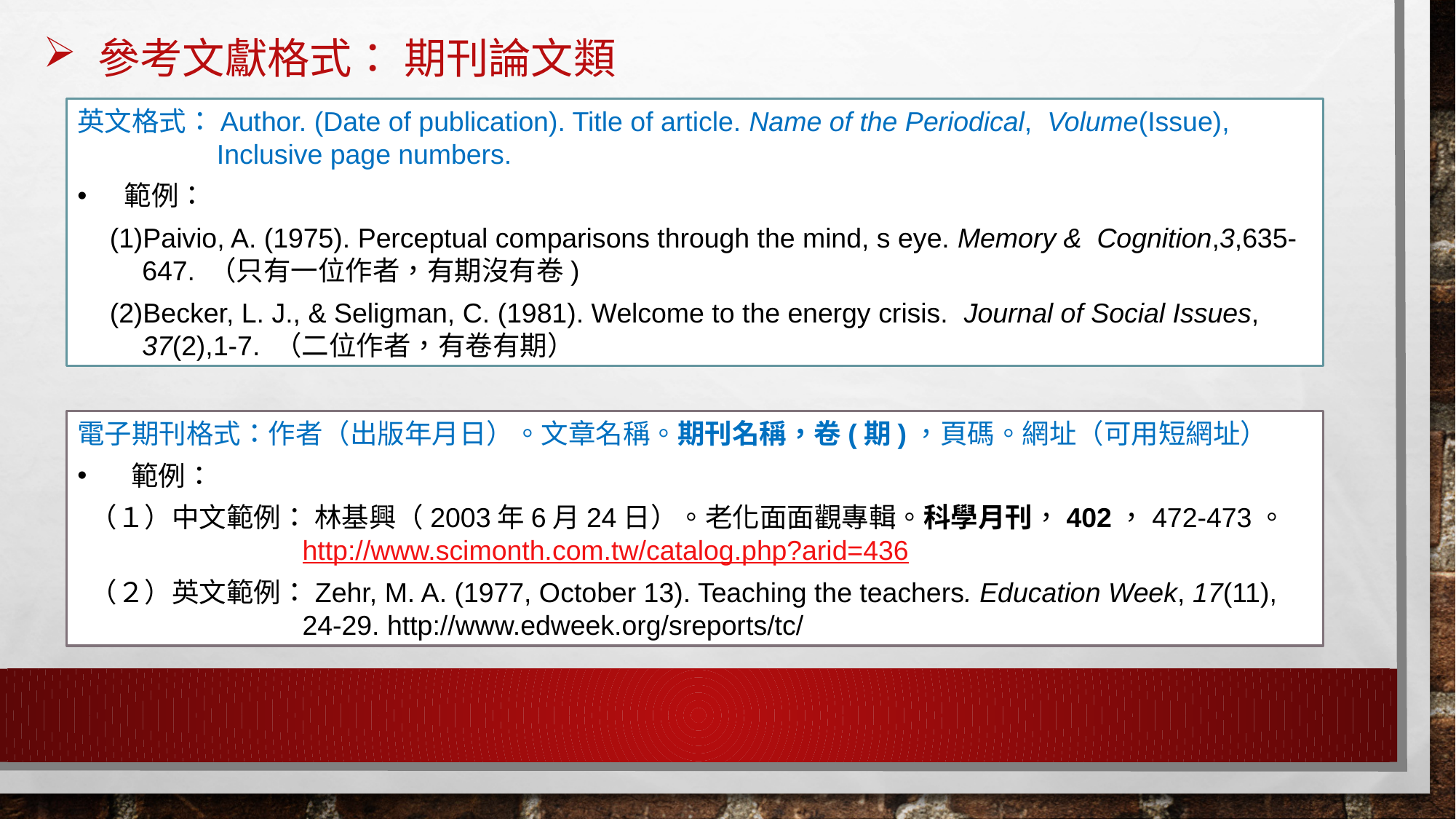

參考文獻格式： 期刊論文類
英文格式：Author. (Date of publication). Title of article. Name of the Periodical,  Volume(Issue), Inclusive page numbers.
 範例：
(1)Paivio, A. (1975). Perceptual comparisons through the mind, s eye. Memory &  Cognition,3,635-647. （只有一位作者，有期沒有卷)
(2)Becker, L. J., & Seligman, C. (1981). Welcome to the energy crisis.  Journal of Social Issues, 37(2),1-7. （二位作者，有卷有期）
電子期刊格式：作者（出版年月日）。文章名稱。期刊名稱，卷(期)，頁碼。網址（可用短網址）
範例：
 （１）中文範例： 林基興（2003年6月24日）。老化面面觀專輯。科學月刊，402，472-473。http://www.scimonth.com.tw/catalog.php?arid=436
 （２）英文範例：Zehr, M. A. (1977, October 13). Teaching the teachers. Education Week, 17(11), 24-29. http://www.edweek.org/sreports/tc/